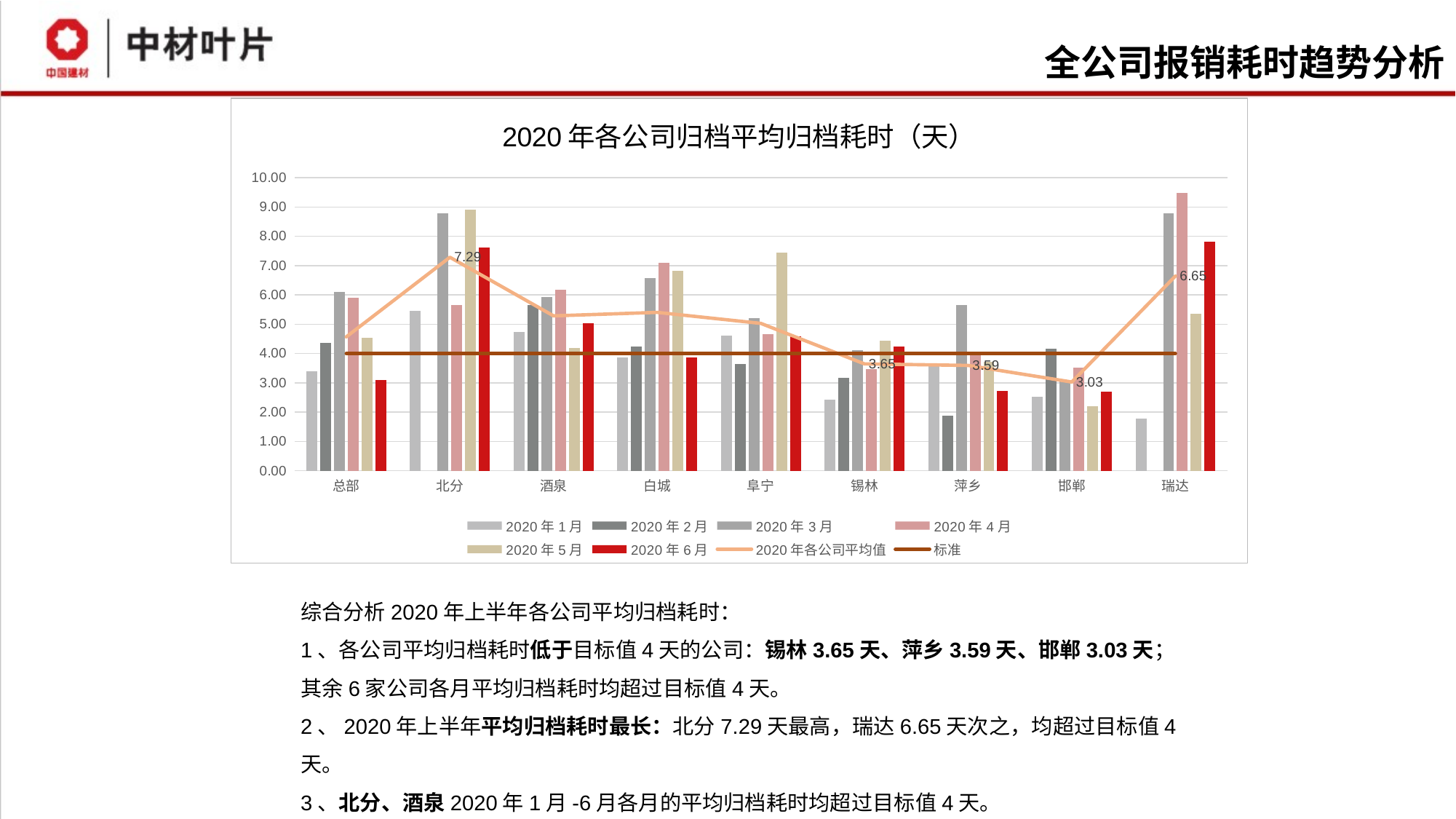

# 全公司报销耗时趋势分析

### Chart: 2020年各公司归档平均归档耗时（天）

| Category | 2020年1月 | 2020年2月 | 2020年3月 | 2020年4月 | 2020年5月 | 2020年6月 | 2020年各公司平均值 | 标准 |
|---|---|---|---|---|---|---|---|---|
| 总部 | 3.39194494217129 | 4.36691836148727 | 6.11346659885993 | 5.91202231432265 | 4.52579300112674 | 3.09778136152267 | 4.56798776324843 | 4.0 |
| 北分 | 5.45746624230985 | None | 8.77784722219804 | 5.65412037037459 | 8.91152970679167 | 7.62575424382521 | 7.28534355709987 | 4.0 |
| 酒泉 | 4.73458896719682 | 5.6464832559981 | 5.92032346075766 | 6.18043582092254 | 4.19160804838359 | 5.04120354215988 | 5.28577384923643 | 4.0 |
| 白城 | 3.86931568457316 | 4.22968509780782 | 6.56492283949532 | 7.0864673365237 | 6.81564274785353 | 3.86791205052524 | 5.40565762612979 | 4.0 |
| 阜宁 | 4.61617065519399 | 3.63989865846301 | 5.22003371763247 | 4.67264564326971 | 7.43993981294173 | 4.58544814860318 | 5.02902277268401 | 4.0 |
| 锡林 | 2.42563389811228 | 3.16778649072055 | 4.12318809712561 | 3.48142053810725 | 4.44937076812892 | 4.24234479831804 | 3.64829076508544 | 4.0 |
| 萍乡 | 3.58273320493747 | 1.87784432876106 | 5.64837312088555 | 4.01440234187215 | 3.72723184010575 | 2.71745534800561 | 3.5946733640946 | 4.0 |
| 邯郸 | 2.52735740714738 | 4.17244555999853 | 3.07919097222806 | 3.50817838687752 | 2.19574512480743 | 2.69578991735356 | 3.02978456140208 | 4.0 |
| 瑞达 | 1.77758382165011 | None | 8.7786342591935 | 9.49303819445049 | 5.36610821759197 | 7.81590795688395 | 6.646254489954 | 4.0 |
综合分析2020年上半年各公司平均归档耗时：
1、各公司平均归档耗时低于目标值4天的公司：锡林3.65天、萍乡3.59天、邯郸3.03天；
其余6家公司各月平均归档耗时均超过目标值4天。
2、2020年上半年平均归档耗时最长：北分7.29天最高，瑞达6.65天次之，均超过目标值4天。
3、北分、酒泉2020年1月-6月各月的平均归档耗时均超过目标值4天。
4、6月归档耗时较5月下降的TOP 3：白城-2.95天，阜宁-2.85天，总部-1.43天。